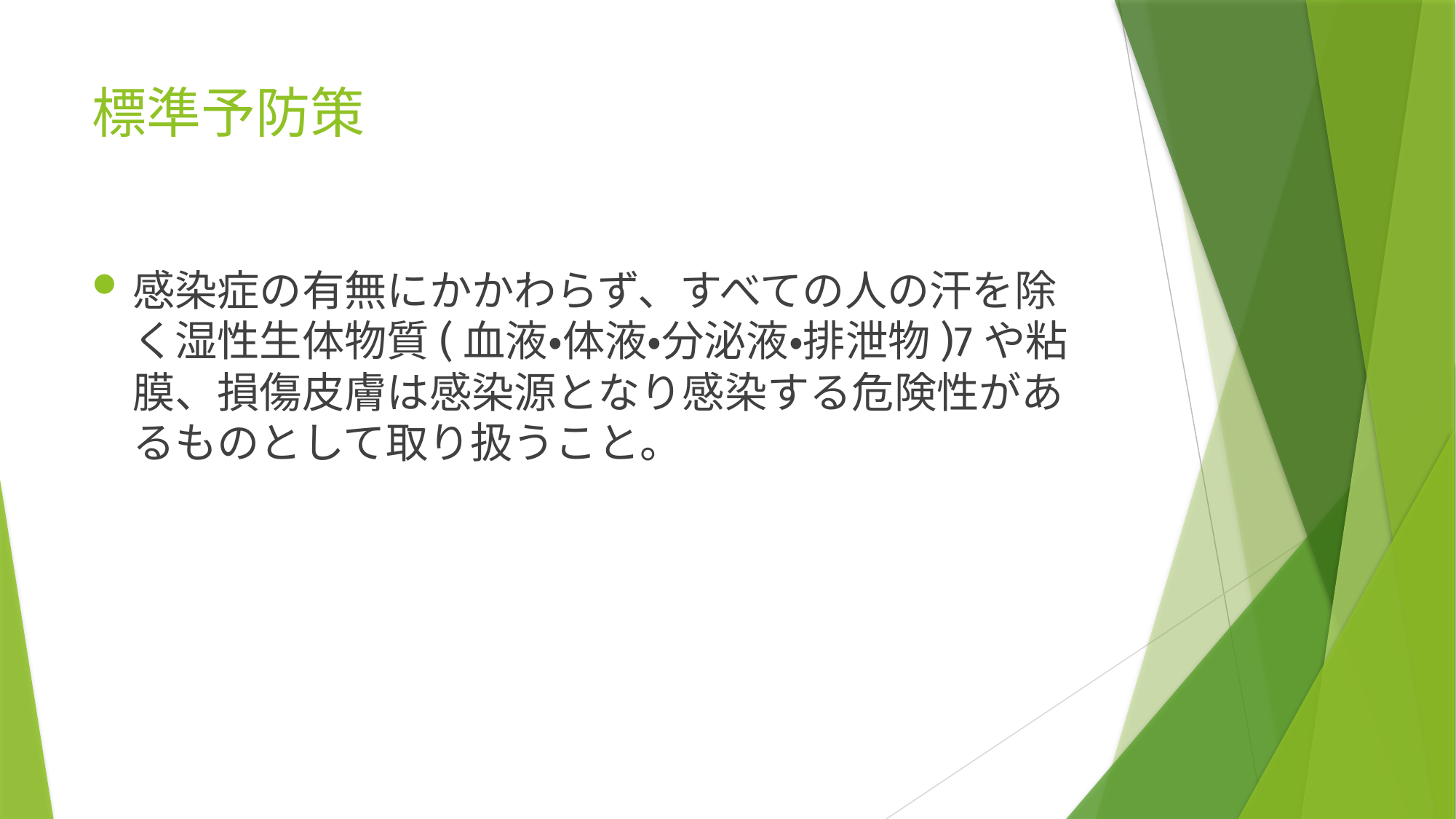

# 標準予防策
感染症の有無にかかわらず、すべての人の汗を除く湿性生体物質(血液・体液・分泌液・排泄物)7や粘膜、損傷皮膚は感染源となり感染する危険性があるものとして取り扱うこと。